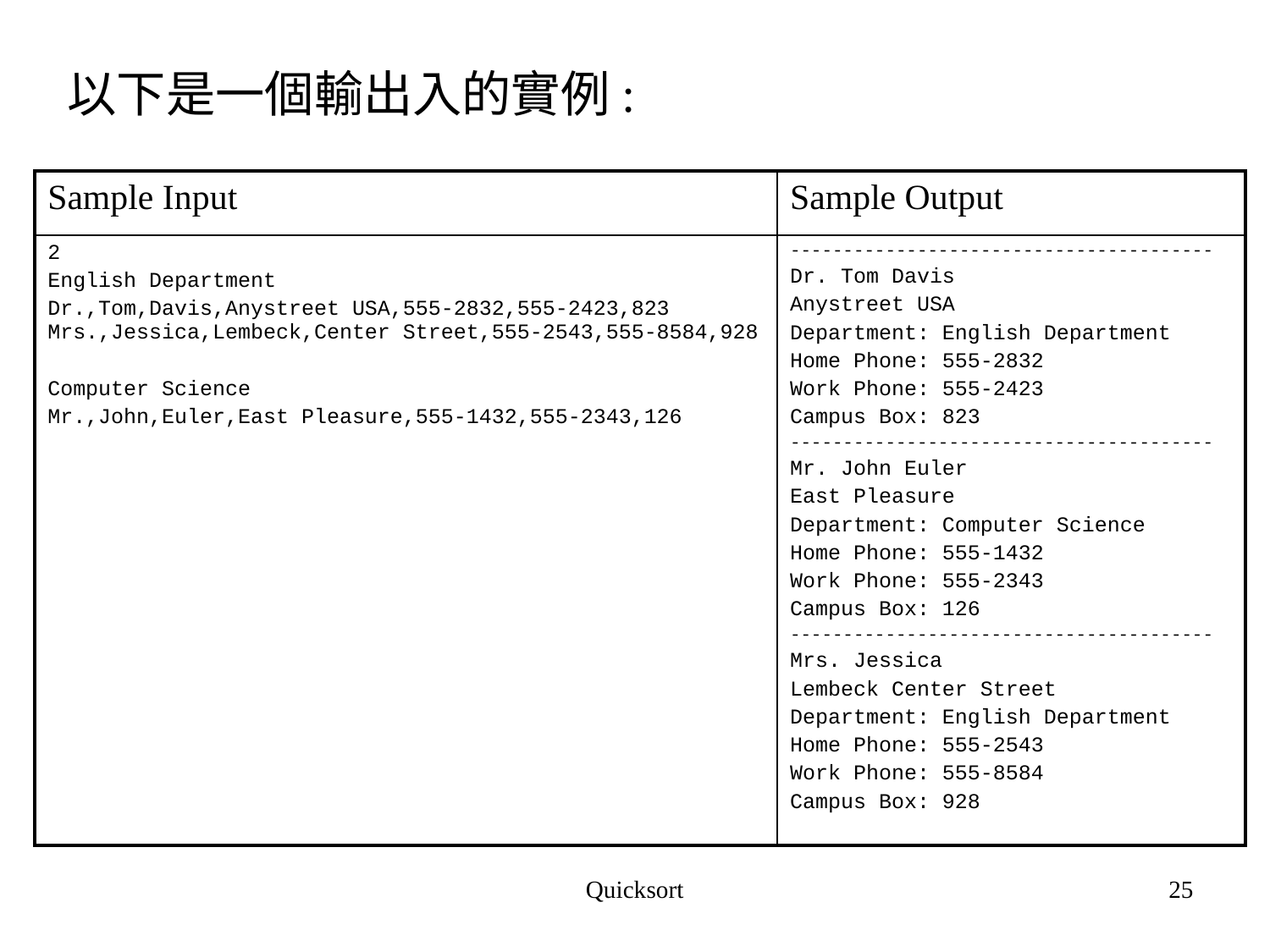

以下是一個輸出入的實例:
| Sample Input | Sample Output |
| --- | --- |
| 2 English Department Dr.,Tom,Davis,Anystreet USA,555-2832,555-2423,823 Mrs.,Jessica,Lembeck,Center Street,555-2543,555-8584,928 Computer Science Mr.,John,Euler,East Pleasure,555-1432,555-2343,126 | ---------------------------------------- Dr. Tom Davis Anystreet USA Department: English Department Home Phone: 555-2832 Work Phone: 555-2423 Campus Box: 823 ---------------------------------------- Mr. John Euler East Pleasure Department: Computer Science Home Phone: 555-1432 Work Phone: 555-2343 Campus Box: 126 ---------------------------------------- Mrs. Jessica Lembeck Center Street Department: English Department Home Phone: 555-2543 Work Phone: 555-8584 Campus Box: 928 |
Quicksort
25